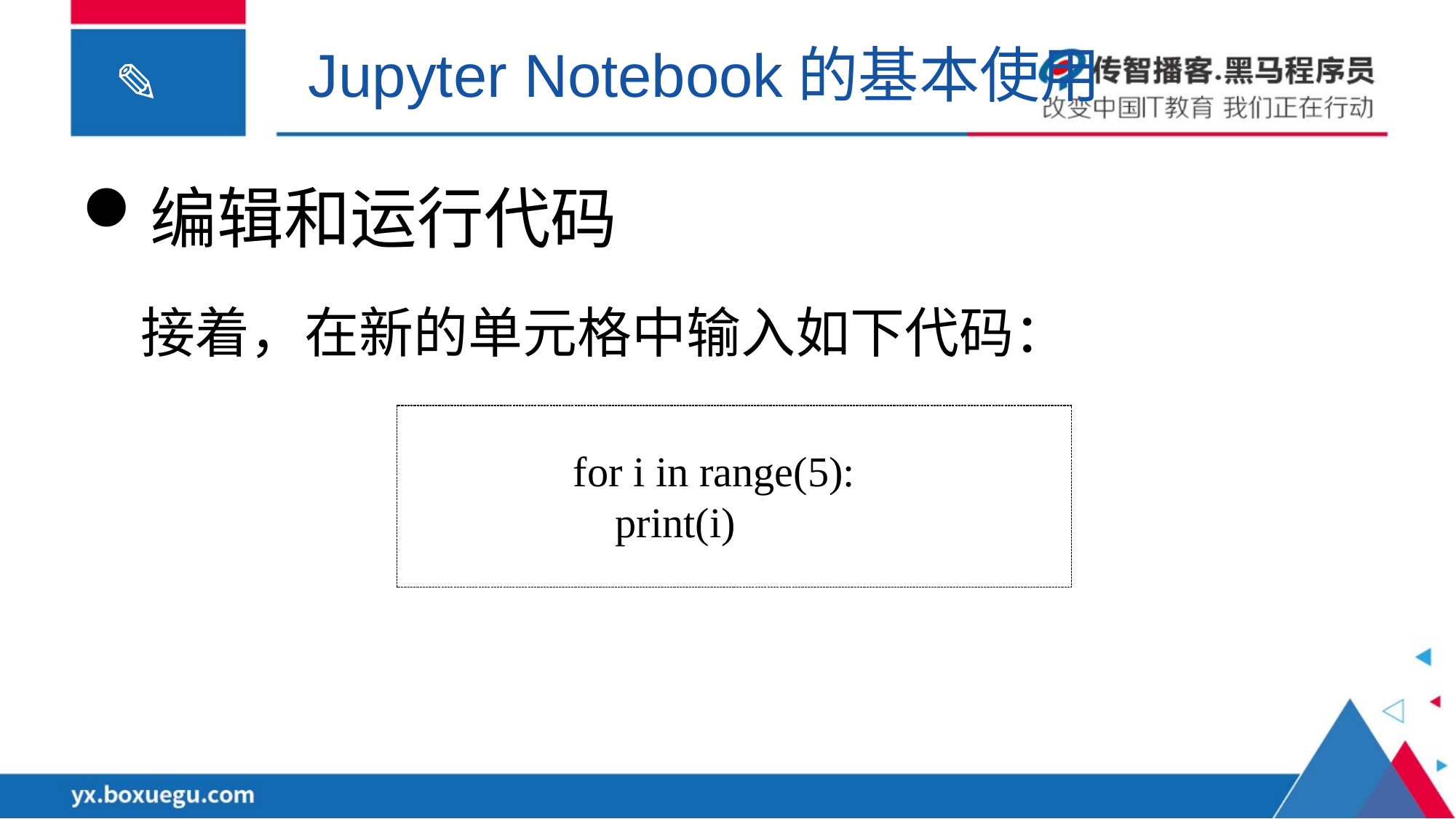

Jupyter Notebook的基本使用
编辑和运行代码
接着，在新的单元格中输入如下代码：

for i in range(5):
    print(i)